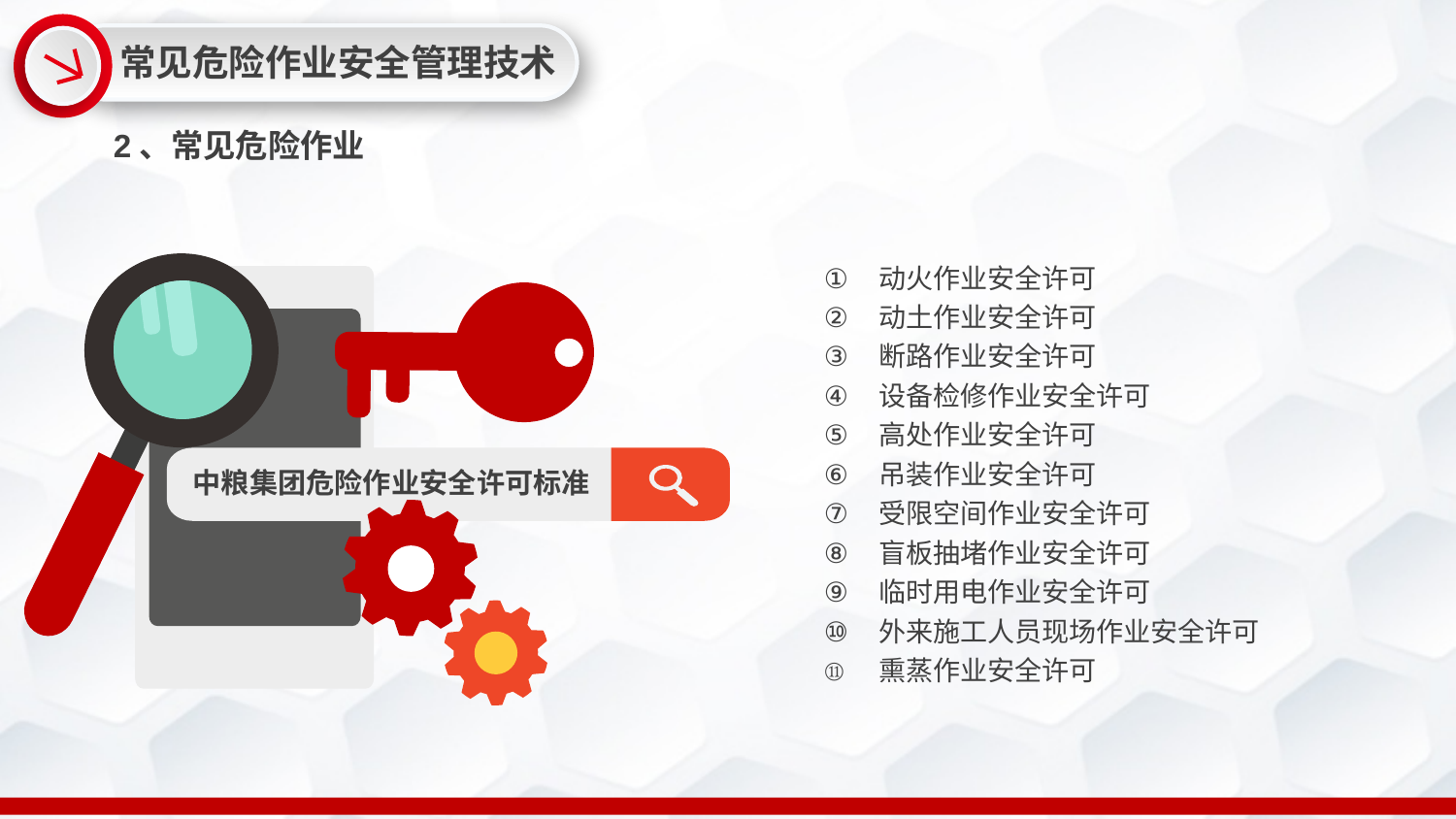

常见危险作业安全管理技术
2、常见危险作业

中粮集团危险作业安全许可标准

动火作业安全许可
动土作业安全许可
断路作业安全许可
设备检修作业安全许可
高处作业安全许可
吊装作业安全许可
受限空间作业安全许可
盲板抽堵作业安全许可
临时用电作业安全许可
外来施工人员现场作业安全许可
熏蒸作业安全许可